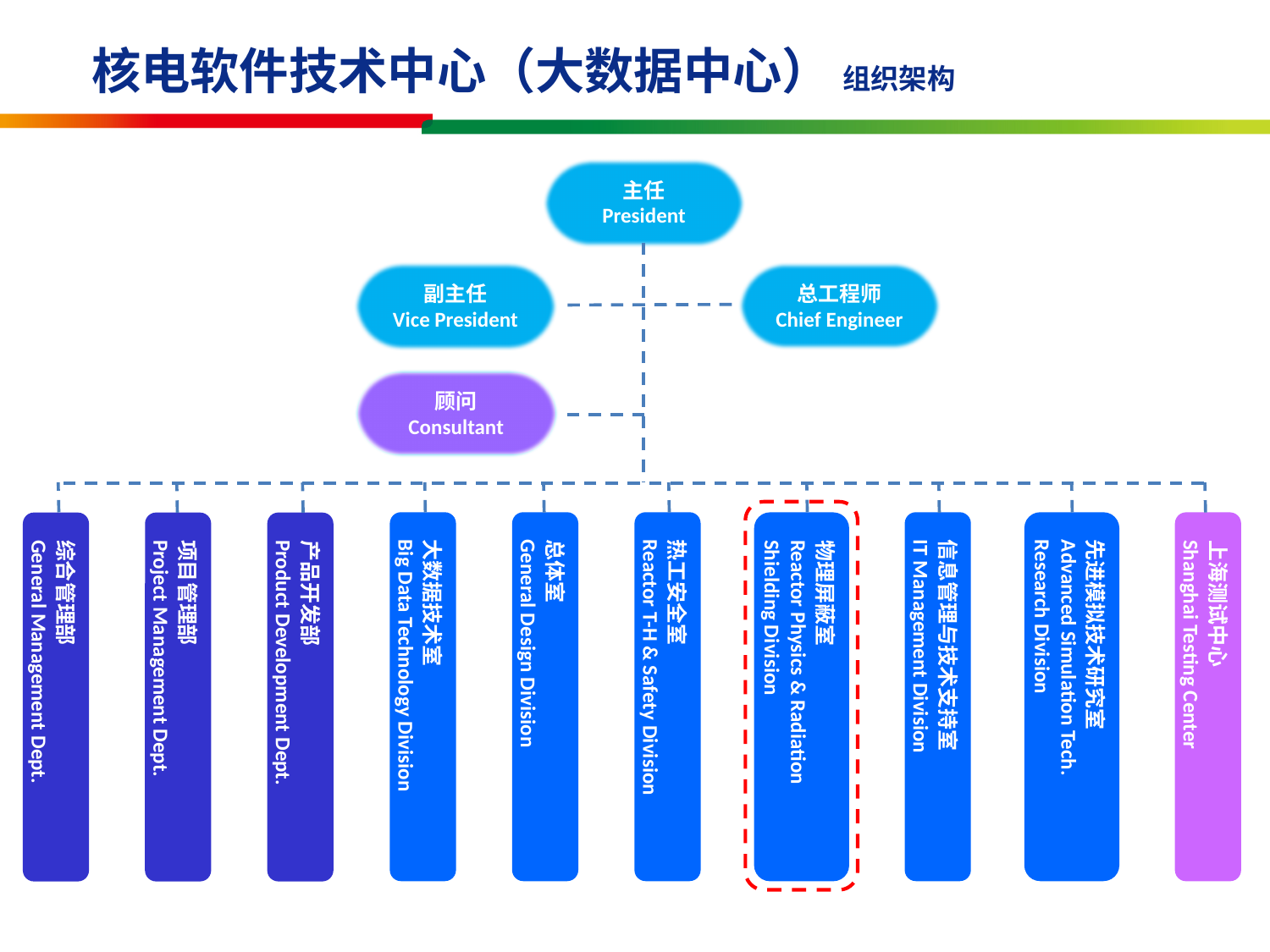

核电软件技术中心（大数据中心） 组织架构

主任
President

总工程师
Chief Engineer

副主任
Vice President

顾问
Consultant

大数据技术室
Big Data Technology Division

总体室
General Design Division

热工安全室
Reactor T-H & Safety Division

信息管理与技术支持室
IT Management Division

先进模拟技术研究室
Advanced Simulation Tech.
Research Division

物理屏蔽室
Reactor Physics & Radiation Shielding Division

上海测试中心
Shanghai Testing Center

综合管理部
General Management Dept.
项目管理部
Project Management Dept.
产品开发部
Product Development Dept.